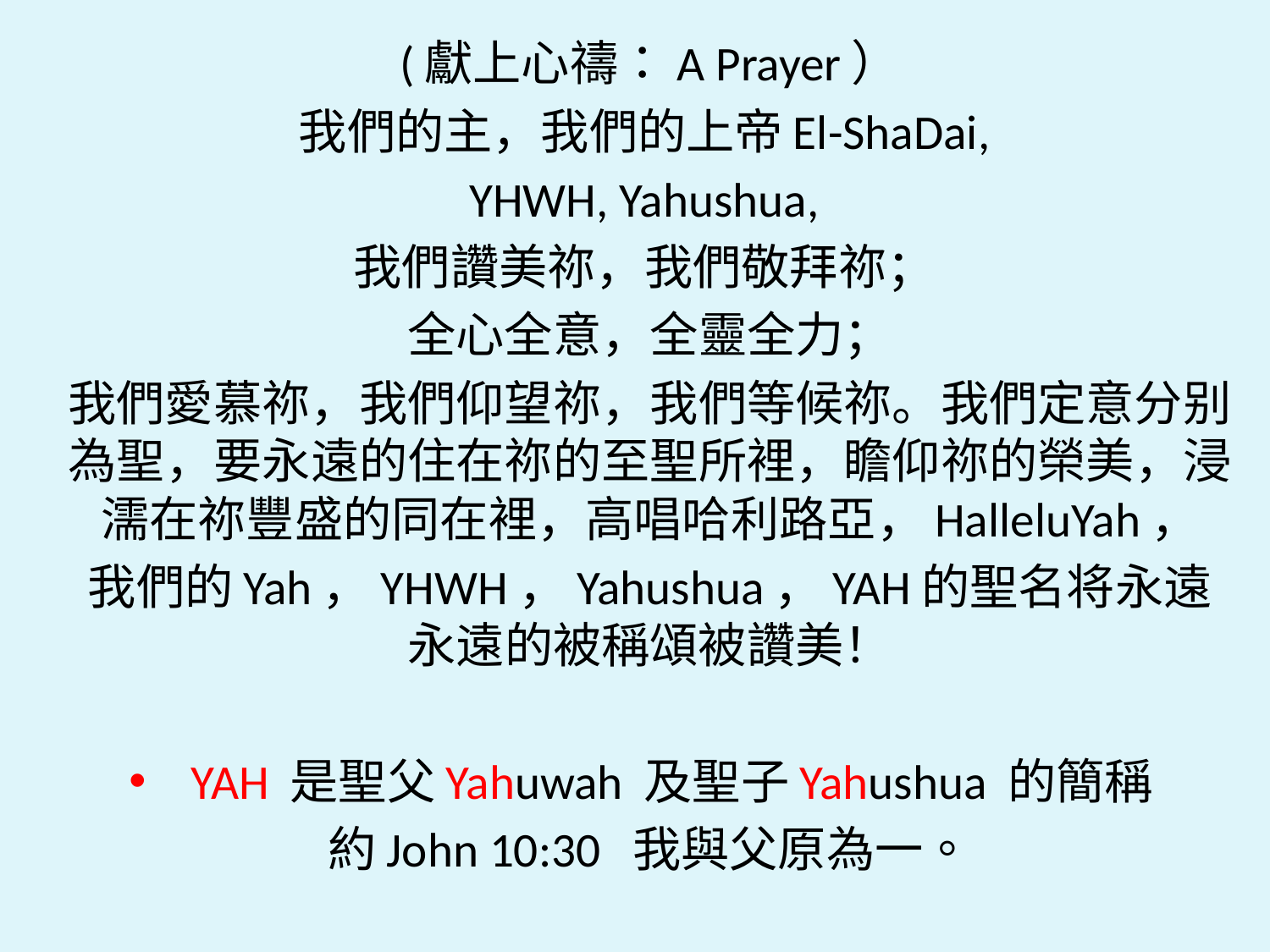

(獻上心禱：A Prayer）
我們的主，我們的上帝El-ShaDai,
YHWH, Yahushua,
我們讚美祢，我們敬拜祢；
全心全意，全靈全力；
我們愛慕祢，我們仰望祢，我們等候祢。我們定意分别為聖，要永遠的住在祢的至聖所裡，瞻仰祢的榮美，浸濡在祢豐盛的同在裡，高唱哈利路亞，HalleluYah，
我們的Yah，YHWH，Yahushua，YAH的聖名将永遠永遠的被稱頌被讚美！

YAH 是聖父Yahuwah 及聖子Yahushua 的簡稱
約John 10:30  我與父原為一。